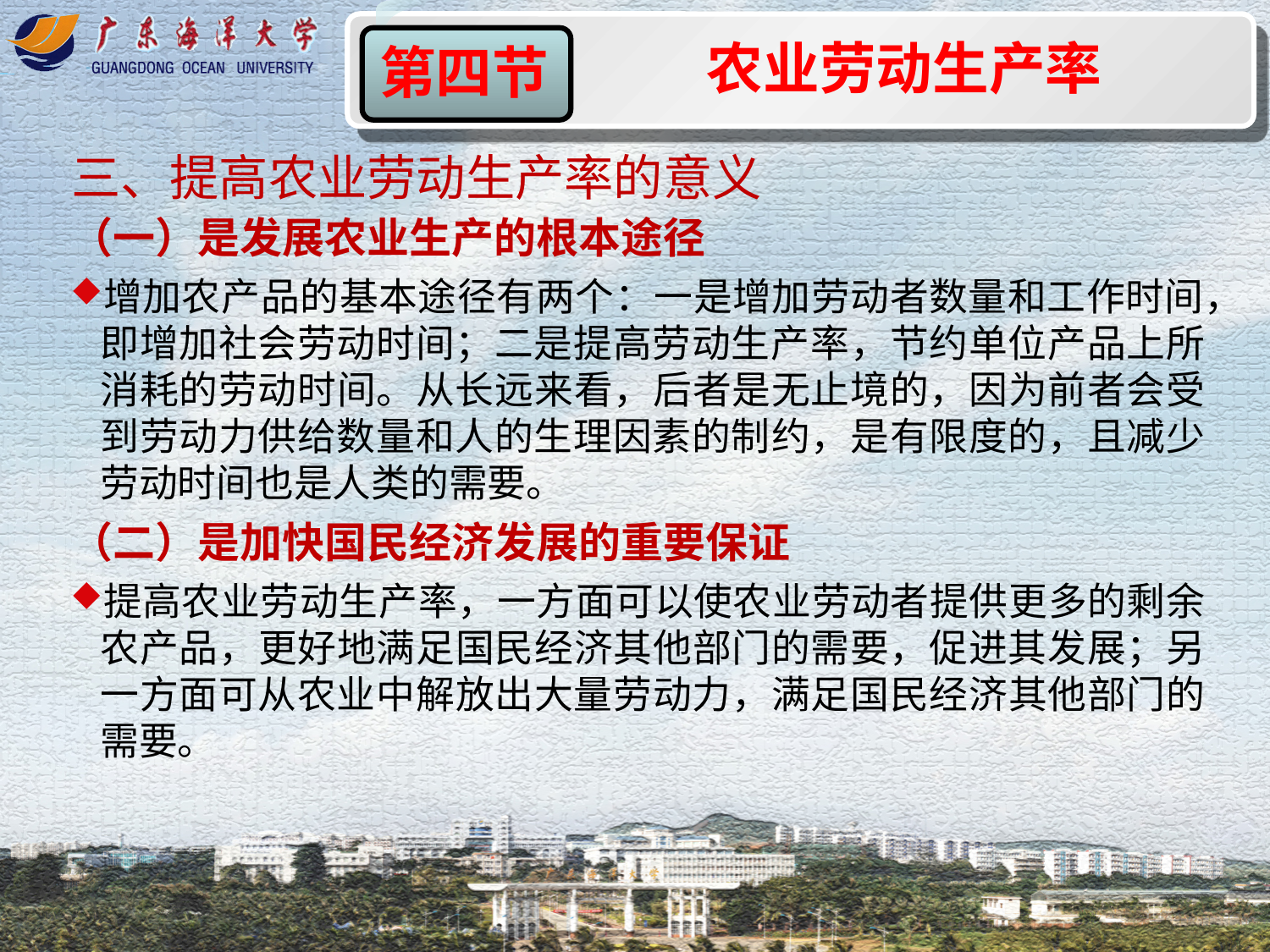

农业劳动生产率

第四节
三、提高农业劳动生产率的意义
（一）是发展农业生产的根本途径
增加农产品的基本途径有两个：一是增加劳动者数量和工作时间，即增加社会劳动时间；二是提高劳动生产率，节约单位产品上所消耗的劳动时间。从长远来看，后者是无止境的，因为前者会受到劳动力供给数量和人的生理因素的制约，是有限度的，且减少劳动时间也是人类的需要。
（二）是加快国民经济发展的重要保证
提高农业劳动生产率，一方面可以使农业劳动者提供更多的剩余农产品，更好地满足国民经济其他部门的需要，促进其发展；另一方面可从农业中解放出大量劳动力，满足国民经济其他部门的需要。